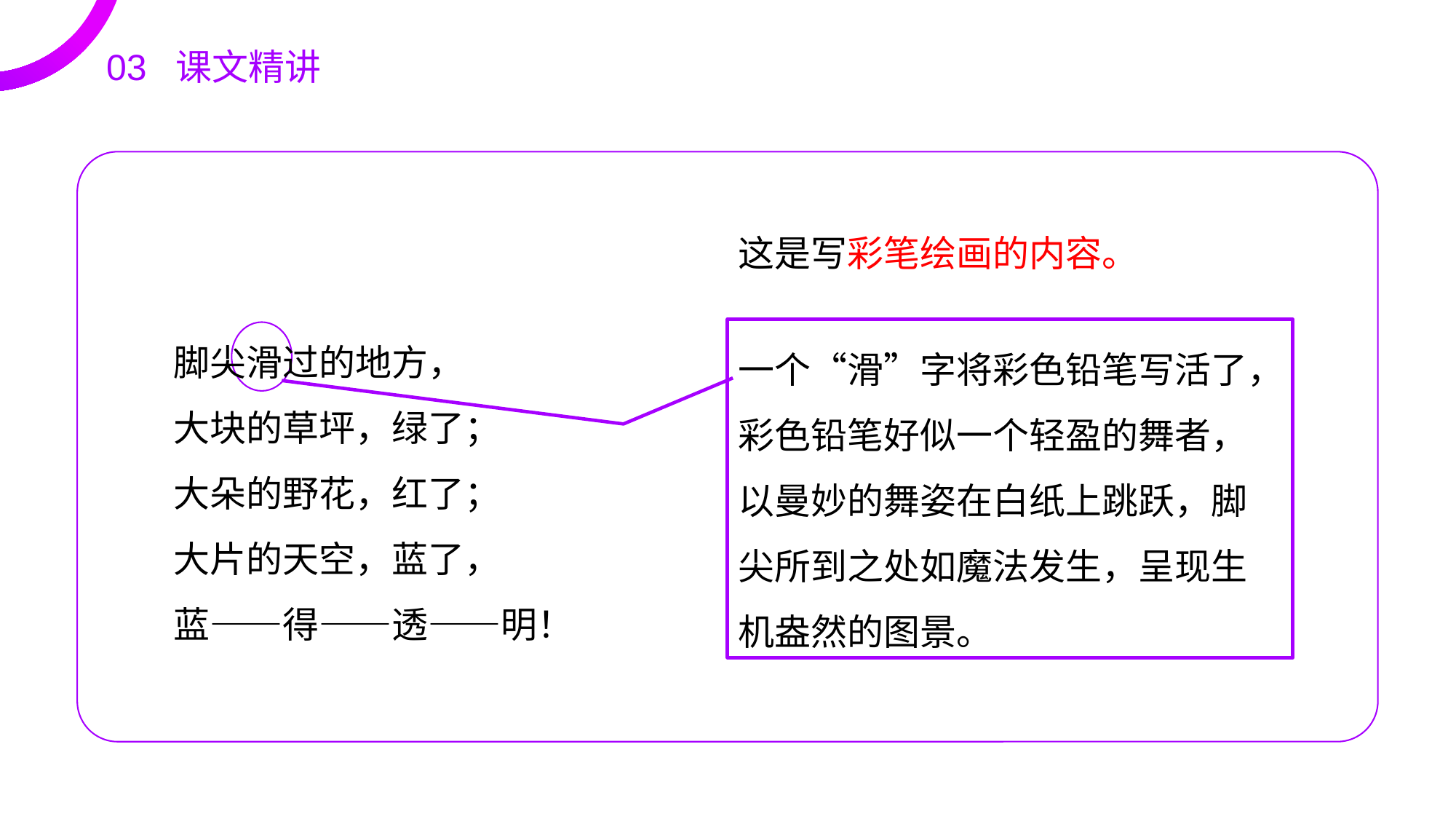

03  课文精讲
这是写彩笔绘画的内容。
脚尖滑过的地方，
大块的草坪，绿了；
大朵的野花，红了；
大片的天空，蓝了，
蓝——得——透——明！
一个“滑”字将彩色铅笔写活了，彩色铅笔好似一个轻盈的舞者，以曼妙的舞姿在白纸上跳跃，脚尖所到之处如魔法发生，呈现生机盎然的图景。